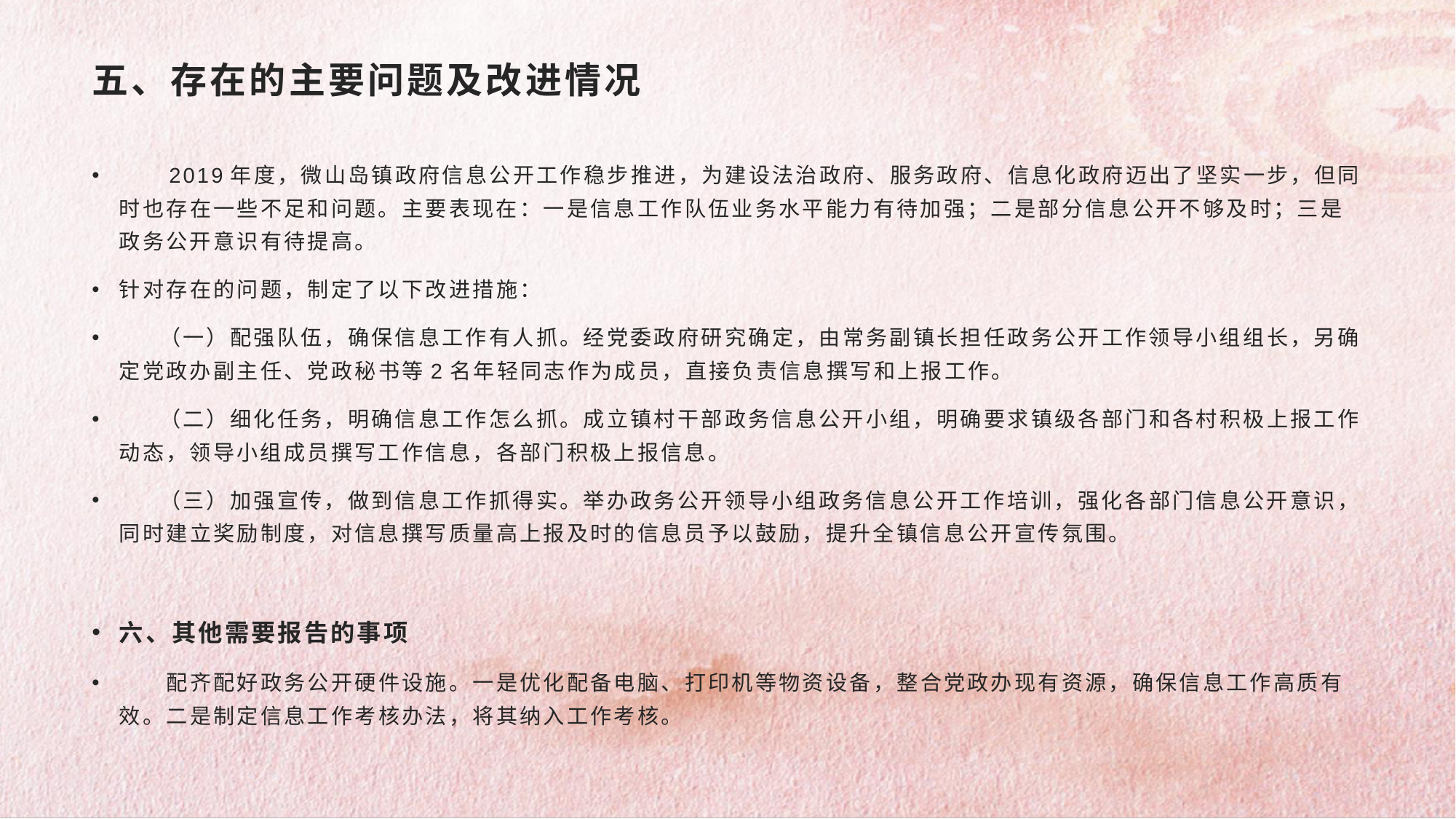

# 五、存在的主要问题及改进情况

      2019年度，微山岛镇政府信息公开工作稳步推进，为建设法治政府、服务政府、信息化政府迈出了坚实一步，但同时也存在一些不足和问题。主要表现在：一是信息工作队伍业务水平能力有待加强；二是部分信息公开不够及时；三是政务公开意识有待提高。
针对存在的问题，制定了以下改进措施：
     （一）配强队伍，确保信息工作有人抓。经党委政府研究确定，由常务副镇长担任政务公开工作领导小组组长，另确定党政办副主任、党政秘书等2名年轻同志作为成员，直接负责信息撰写和上报工作。
     （二）细化任务，明确信息工作怎么抓。成立镇村干部政务信息公开小组，明确要求镇级各部门和各村积极上报工作动态，领导小组成员撰写工作信息，各部门积极上报信息。
     （三）加强宣传，做到信息工作抓得实。举办政务公开领导小组政务信息公开工作培训，强化各部门信息公开意识，同时建立奖励制度，对信息撰写质量高上报及时的信息员予以鼓励，提升全镇信息公开宣传氛围。

六、其他需要报告的事项
      配齐配好政务公开硬件设施。一是优化配备电脑、打印机等物资设备，整合党政办现有资源，确保信息工作高质有效。二是制定信息工作考核办法，将其纳入工作考核。